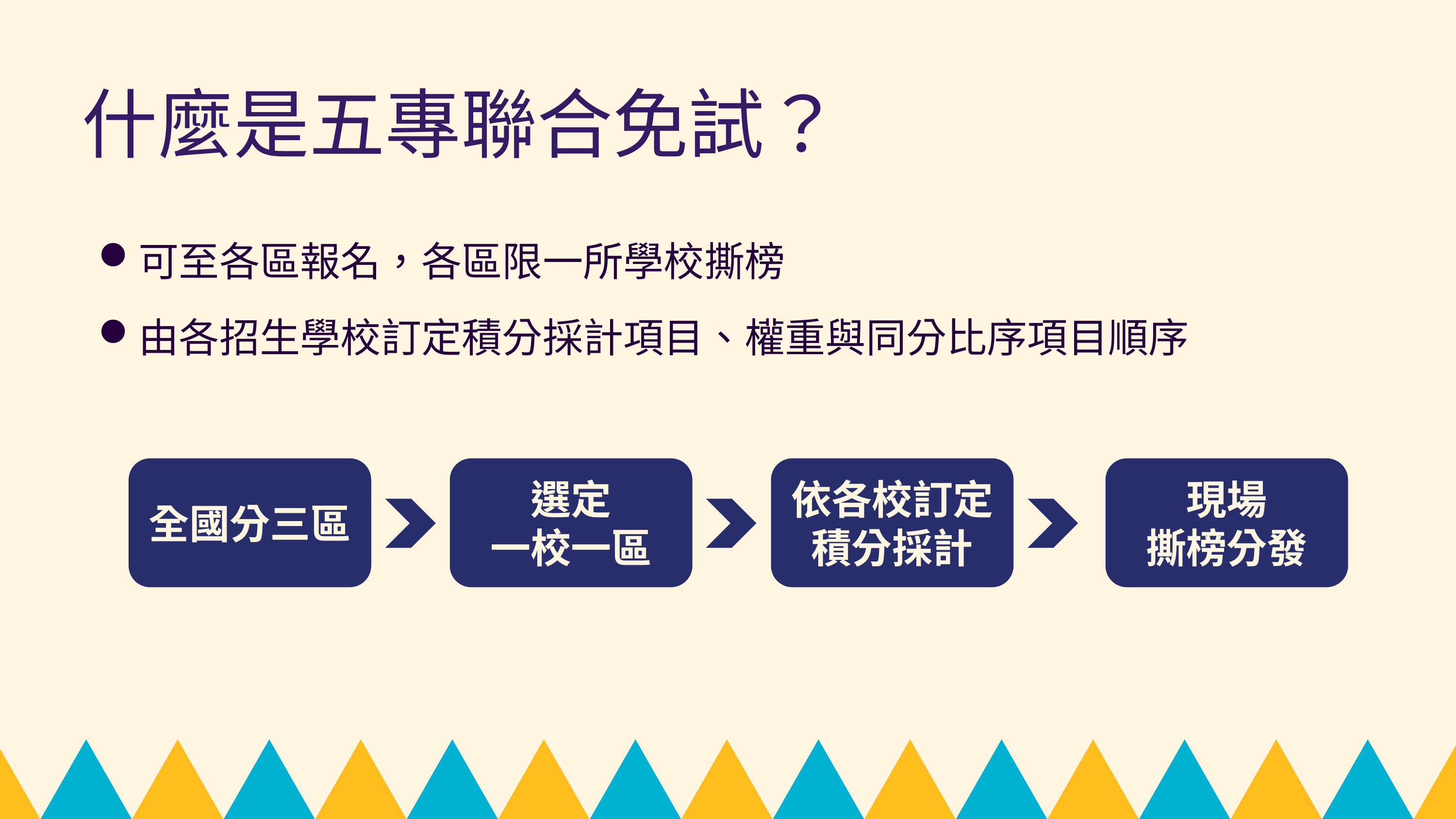

什麼是五專聯合免試？

可至各區報名，各區限一所學校撕榜
由各招生學校訂定積分採計項目、權重與同分比序項目順序

現場
撕榜分發
全國分三區
選定
一校一區
依各校訂定
積分採計